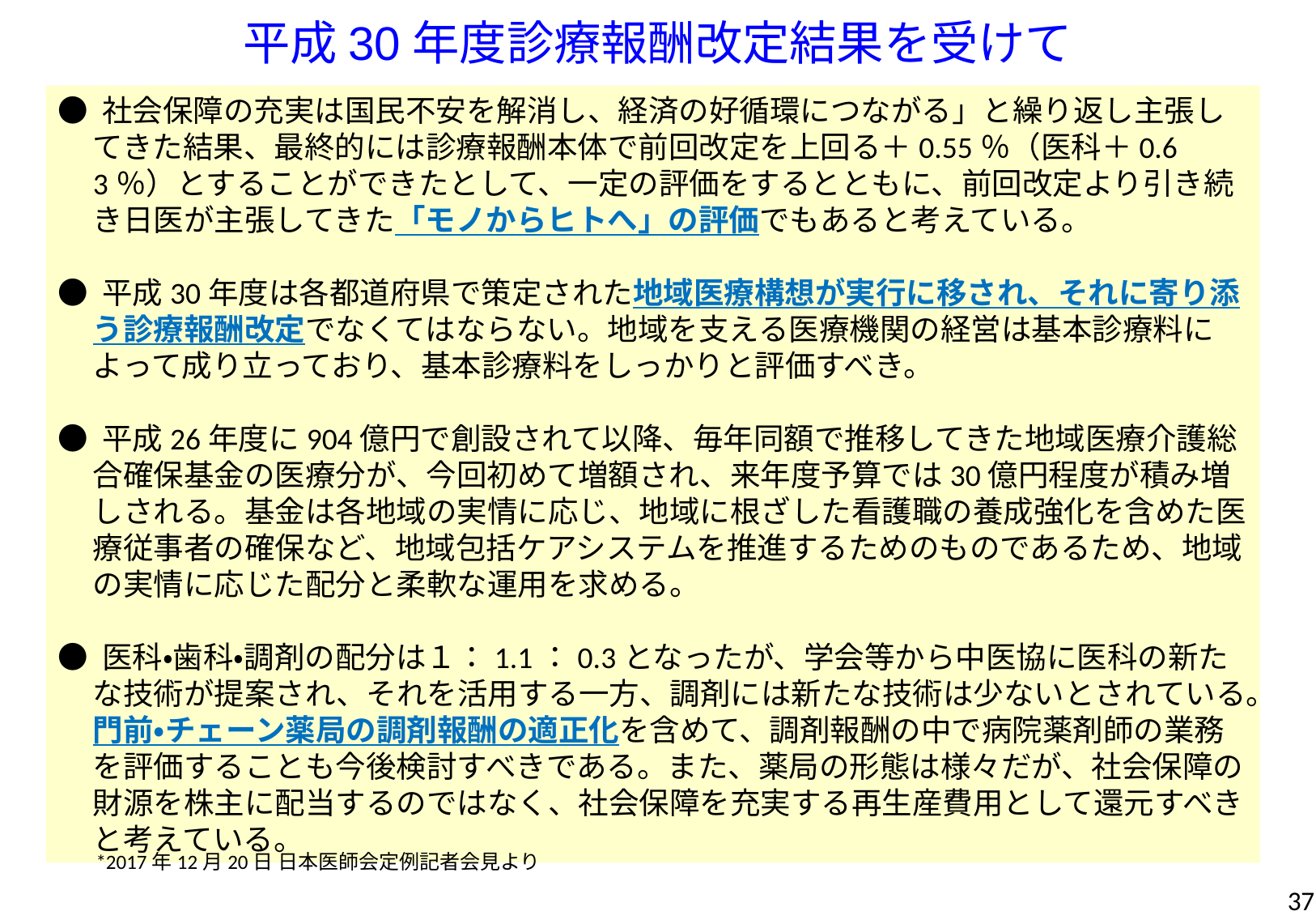

平成30年度診療報酬改定結果を受けて
● 社会保障の充実は国民不安を解消し、経済の好循環につながる」と繰り返し主張してきた結果、最終的には診療報酬本体で前回改定を上回る＋0.55％（医科＋0.63％）とすることができたとして、一定の評価をするとともに、前回改定より引き続き日医が主張してきた「モノからヒトへ」の評価でもあると考えている。

● 平成30年度は各都道府県で策定された地域医療構想が実行に移され、それに寄り添う診療報酬改定でなくてはならない。地域を支える医療機関の経営は基本診療料によって成り立っており、基本診療料をしっかりと評価すべき。

● 平成26年度に904億円で創設されて以降、毎年同額で推移してきた地域医療介護総合確保基金の医療分が、今回初めて増額され、来年度予算では30億円程度が積み増しされる。基金は各地域の実情に応じ、地域に根ざした看護職の養成強化を含めた医療従事者の確保など、地域包括ケアシステムを推進するためのものであるため、地域の実情に応じた配分と柔軟な運用を求める。

● 医科・歯科・調剤の配分は１：1.1：0.3となったが、学会等から中医協に医科の新たな技術が提案され、それを活用する一方、調剤には新たな技術は少ないとされている。門前・チェーン薬局の調剤報酬の適正化を含めて、調剤報酬の中で病院薬剤師の業務を評価することも今後検討すべきである。また、薬局の形態は様々だが、社会保障の財源を株主に配当するのではなく、社会保障を充実する再生産費用として還元すべきと考えている。
*2017年12月20日 日本医師会定例記者会見より
37